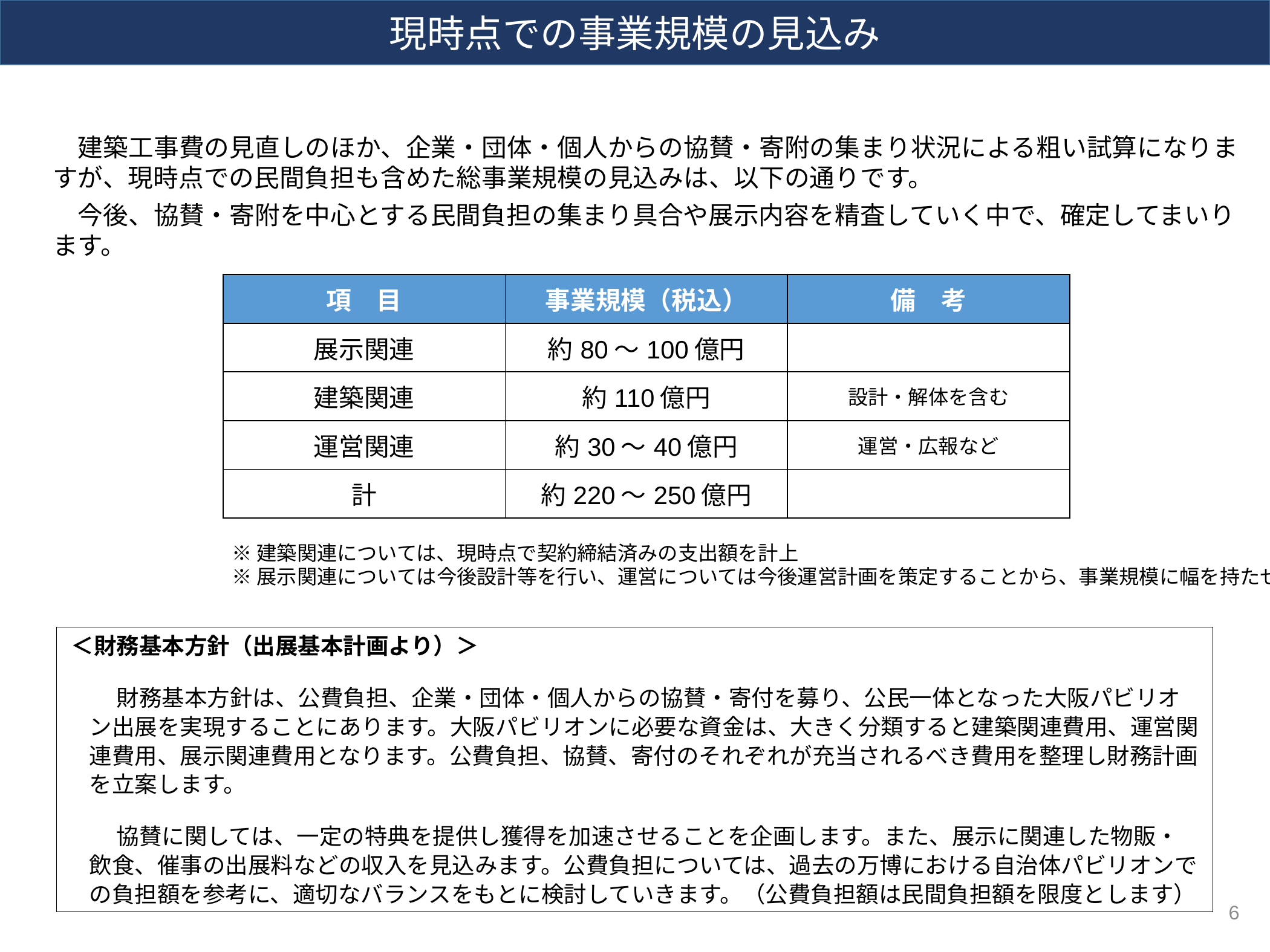

現時点での事業規模の見込み
　建築工事費の見直しのほか、企業・団体・個人からの協賛・寄附の集まり状況による粗い試算になりますが、現時点での民間負担も含めた総事業規模の見込みは、以下の通りです。
　今後、協賛・寄附を中心とする民間負担の集まり具合や展示内容を精査していく中で、確定してまいります。
| 項　目 | 事業規模（税込） | 備　考 |
| --- | --- | --- |
| 展示関連 | 約80～100億円 |  |
| 建築関連 | 約110億円 | 設計・解体を含む |
| 運営関連 | 約30～40億円 | 運営・広報など |
| 計 | 約220～250億円 |  |
※建築関連については、現時点で契約締結済みの支出額を計上
※展示関連については今後設計等を行い、運営については今後運営計画を策定することから、事業規模に幅を持たせ計上
＜財務基本方針（出展基本計画より）＞
　　財務基本方針は、公費負担、企業・団体・個人からの協賛・寄付を募り、公民一体となった大阪パビリオン出展を実現することにあります。大阪パビリオンに必要な資金は、大きく分類すると建築関連費用、運営関連費用、展示関連費用となります。公費負担、協賛、寄付のそれぞれが充当されるべき費用を整理し財務計画を立案します。
　　協賛に関しては、一定の特典を提供し獲得を加速させることを企画します。また、展示に関連した物販・飲食、催事の出展料などの収入を見込みます。公費負担については、過去の万博における自治体パビリオンでの負担額を参考に、適切なバランスをもとに検討していきます。（公費負担額は民間負担額を限度とします）
6